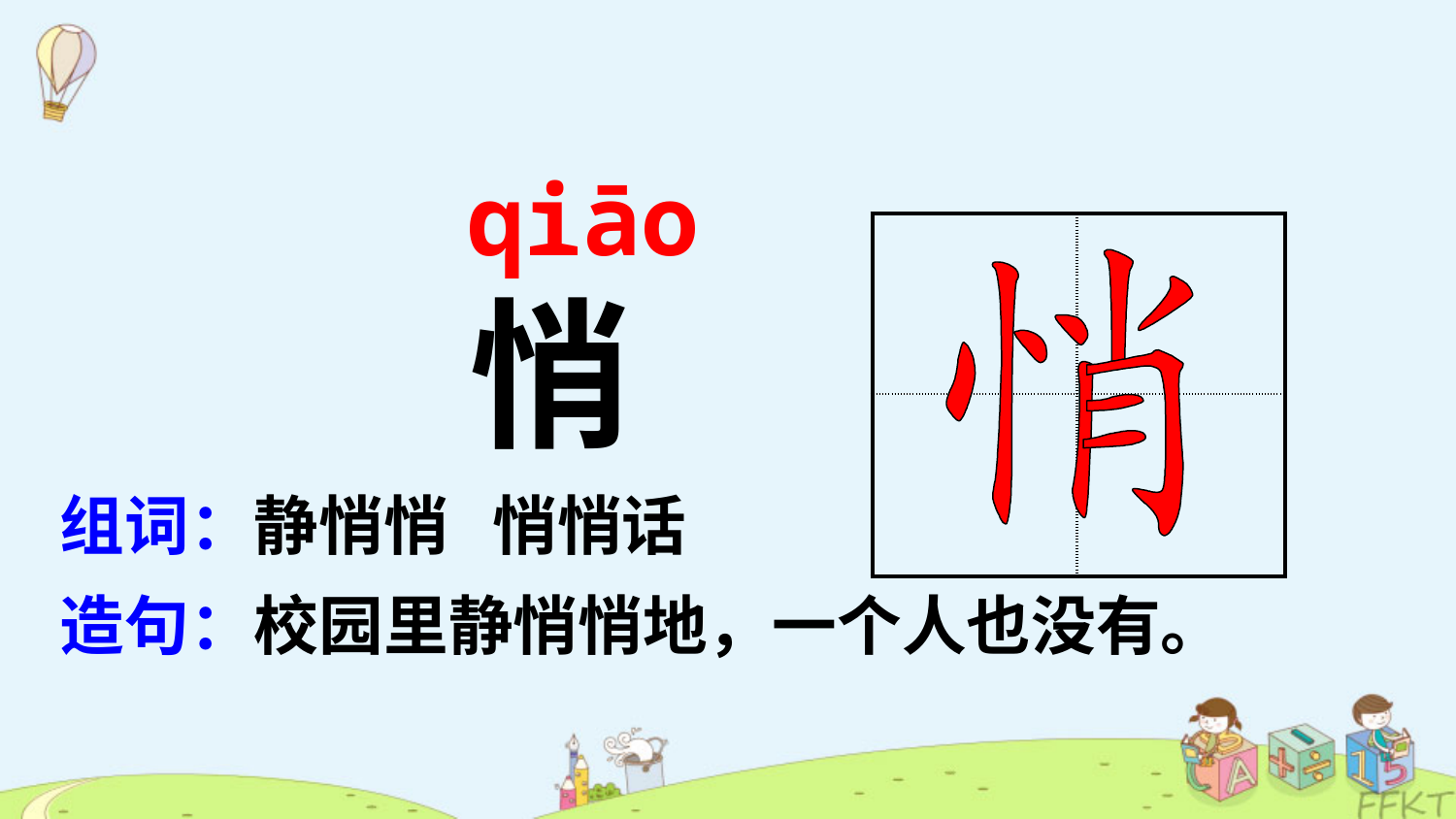

qiāo
|  |  |
| --- | --- |
|  |  |

悄

组词：静悄悄   悄悄话
造句：校园里静悄悄地，一个人也没有。